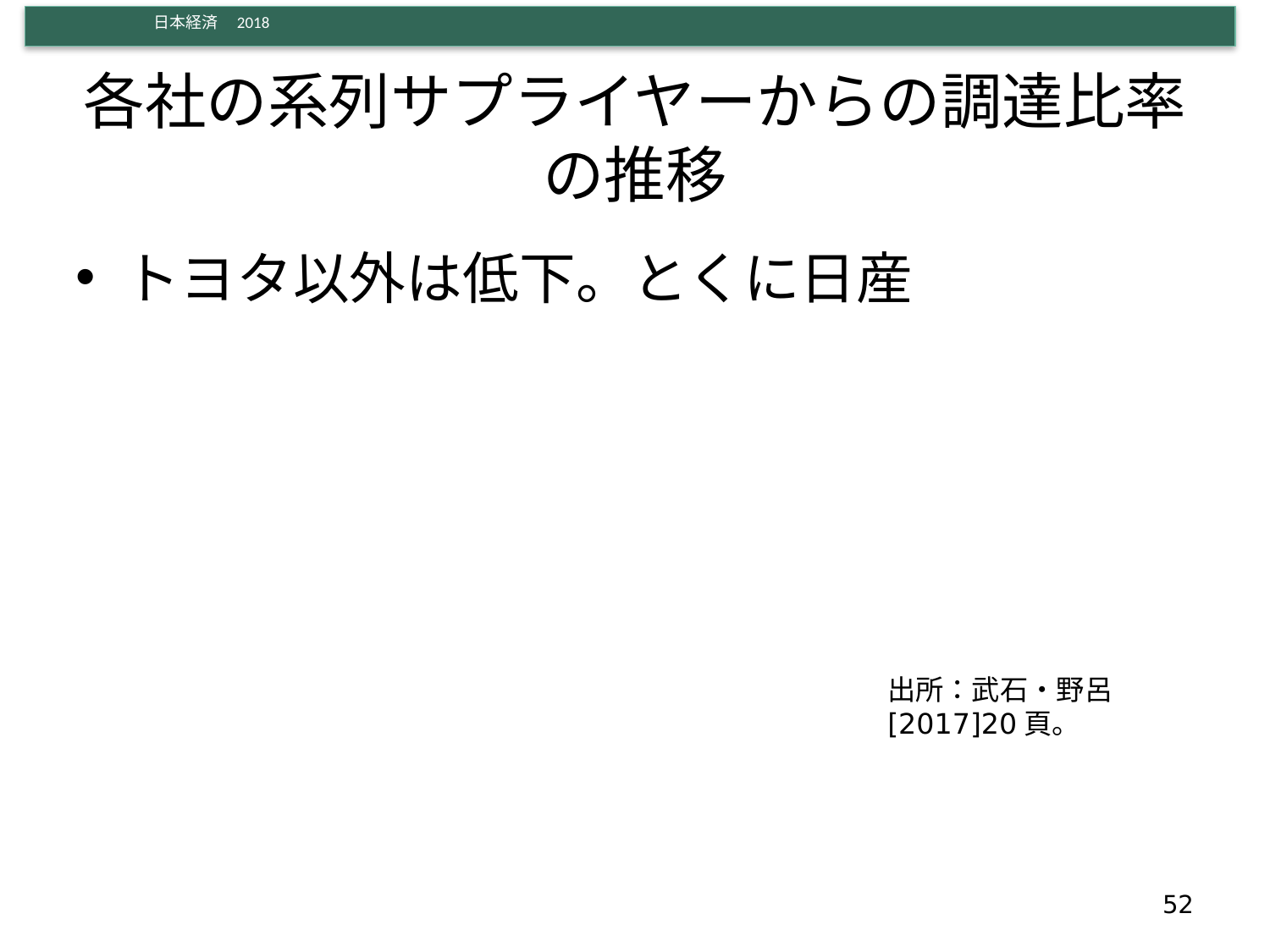

# 各社の系列サプライヤーからの調達比率の推移
トヨタ以外は低下。とくに日産

出所：武石・野呂[2017]20頁。
52